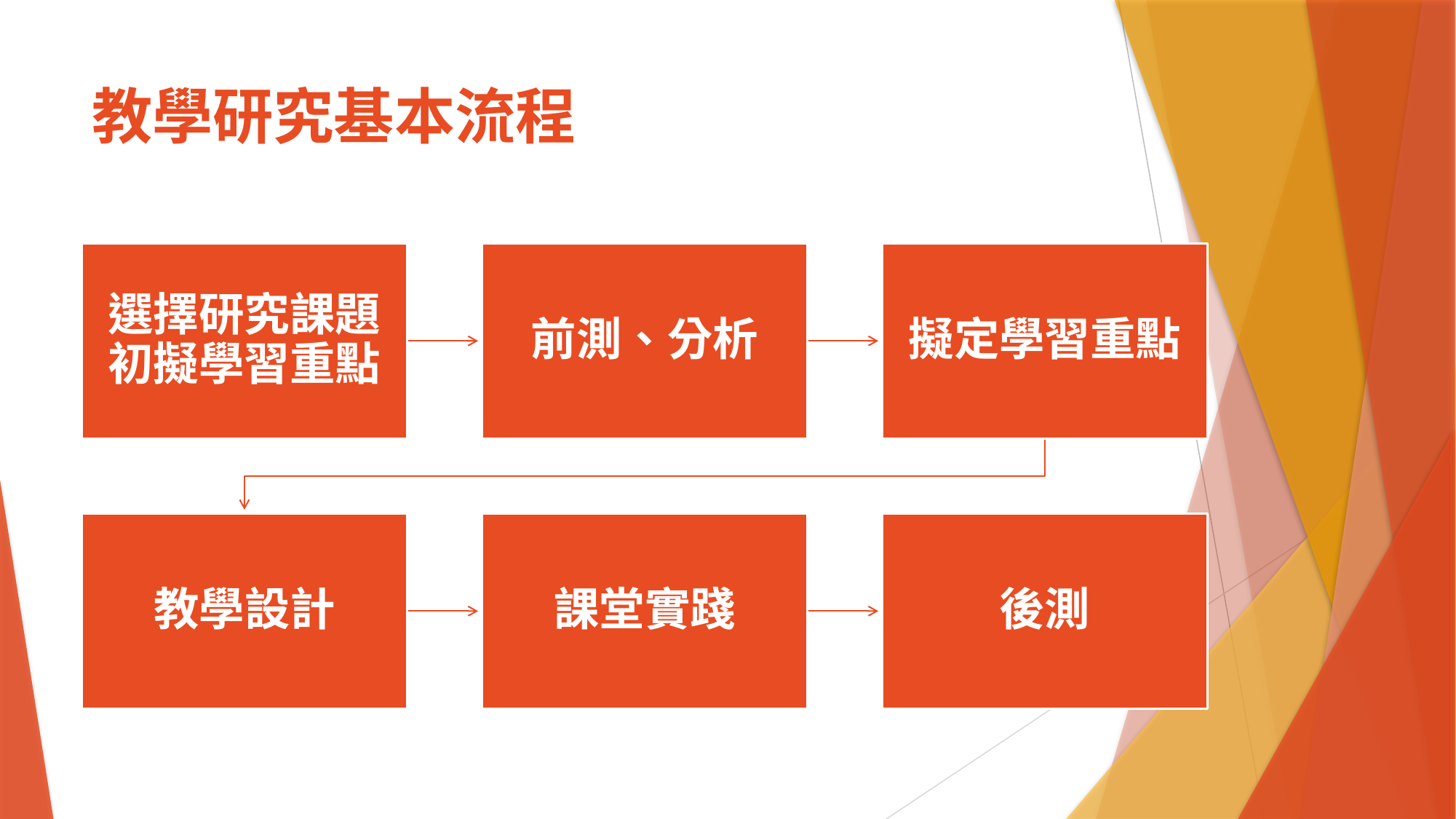

# 教學研究基本流程

選擇研究課題
初擬學習重點

前測、分析

擬定學習重點

教學設計

課堂實踐
後測